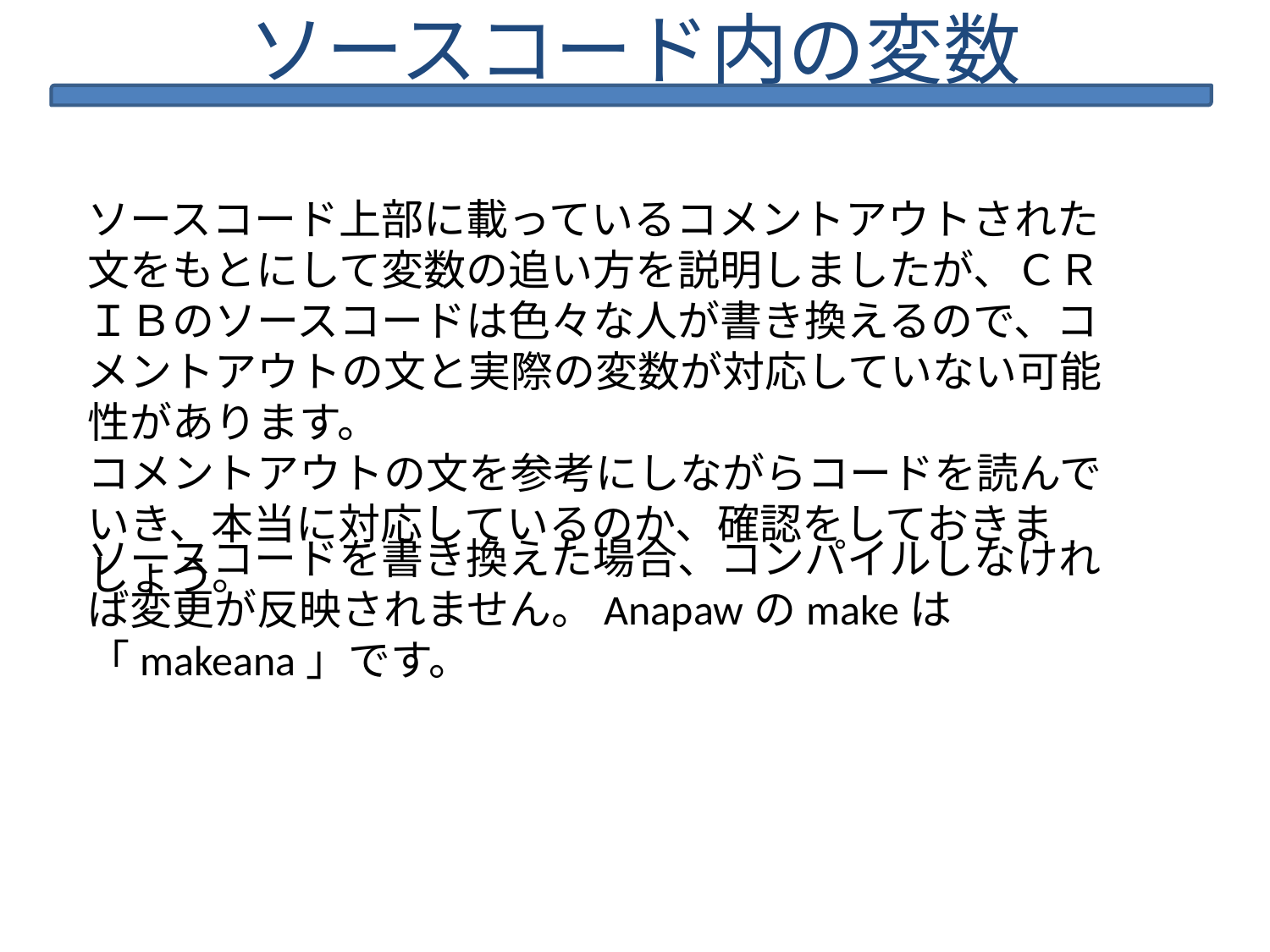

ソースコード内の変数

ソースコード上部に載っているコメントアウトされた文をもとにして変数の追い方を説明しましたが、ＣＲＩＢのソースコードは色々な人が書き換えるので、コメントアウトの文と実際の変数が対応していない可能性があります。
コメントアウトの文を参考にしながらコードを読んでいき、本当に対応しているのか、確認をしておきましょう。
ソースコードを書き換えた場合、コンパイルしなければ変更が反映されません。Anapawのmakeは「makeana」です。